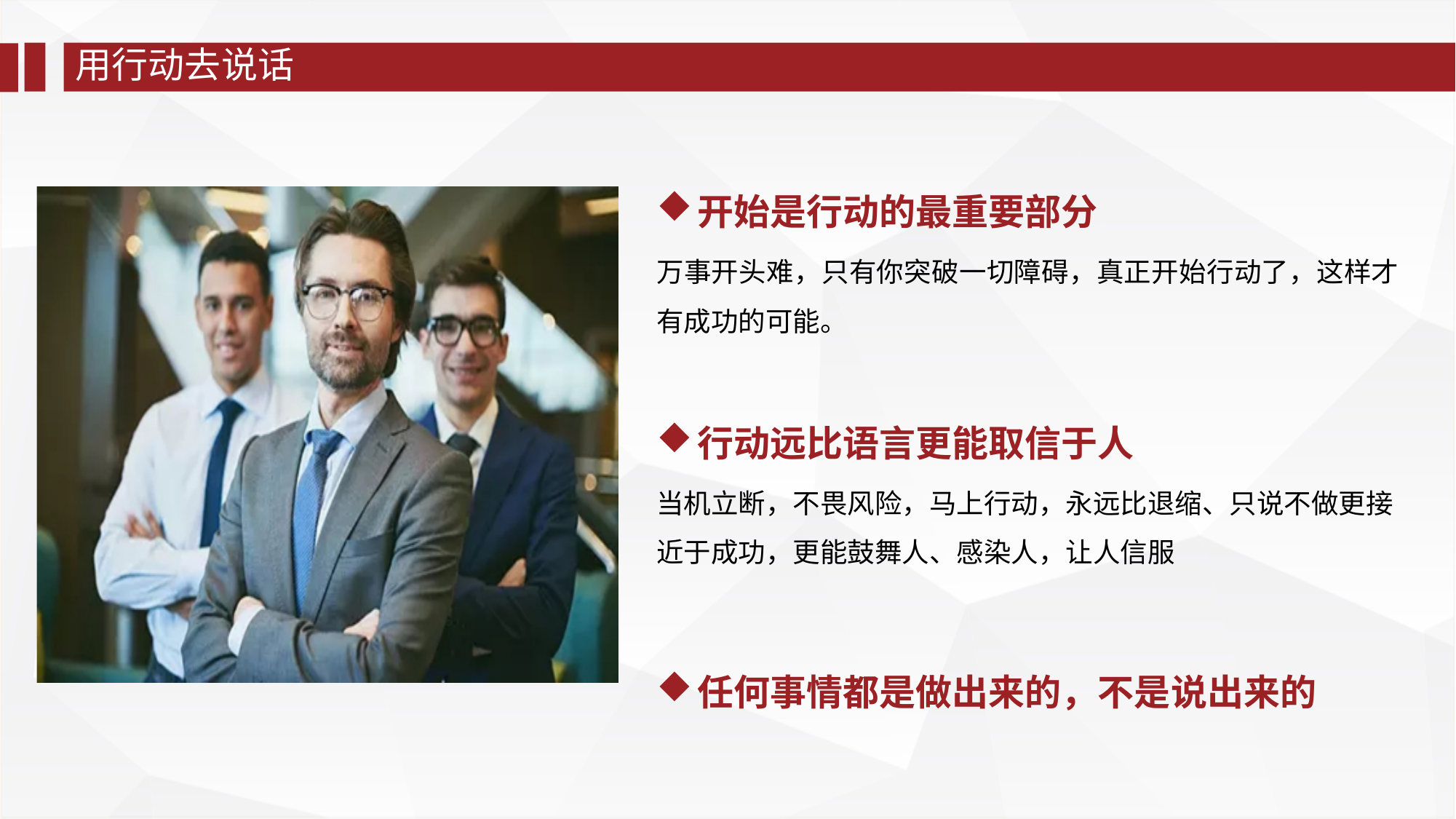

用行动去说话

开始是行动的最重要部分
万事开头难，只有你突破一切障碍，真正开始行动了，这样才有成功的可能。

行动远比语言更能取信于人
当机立断，不畏风险，马上行动，永远比退缩、只说不做更接近于成功，更能鼓舞人、感染人，让人信服

任何事情都是做出来的，不是说出来的